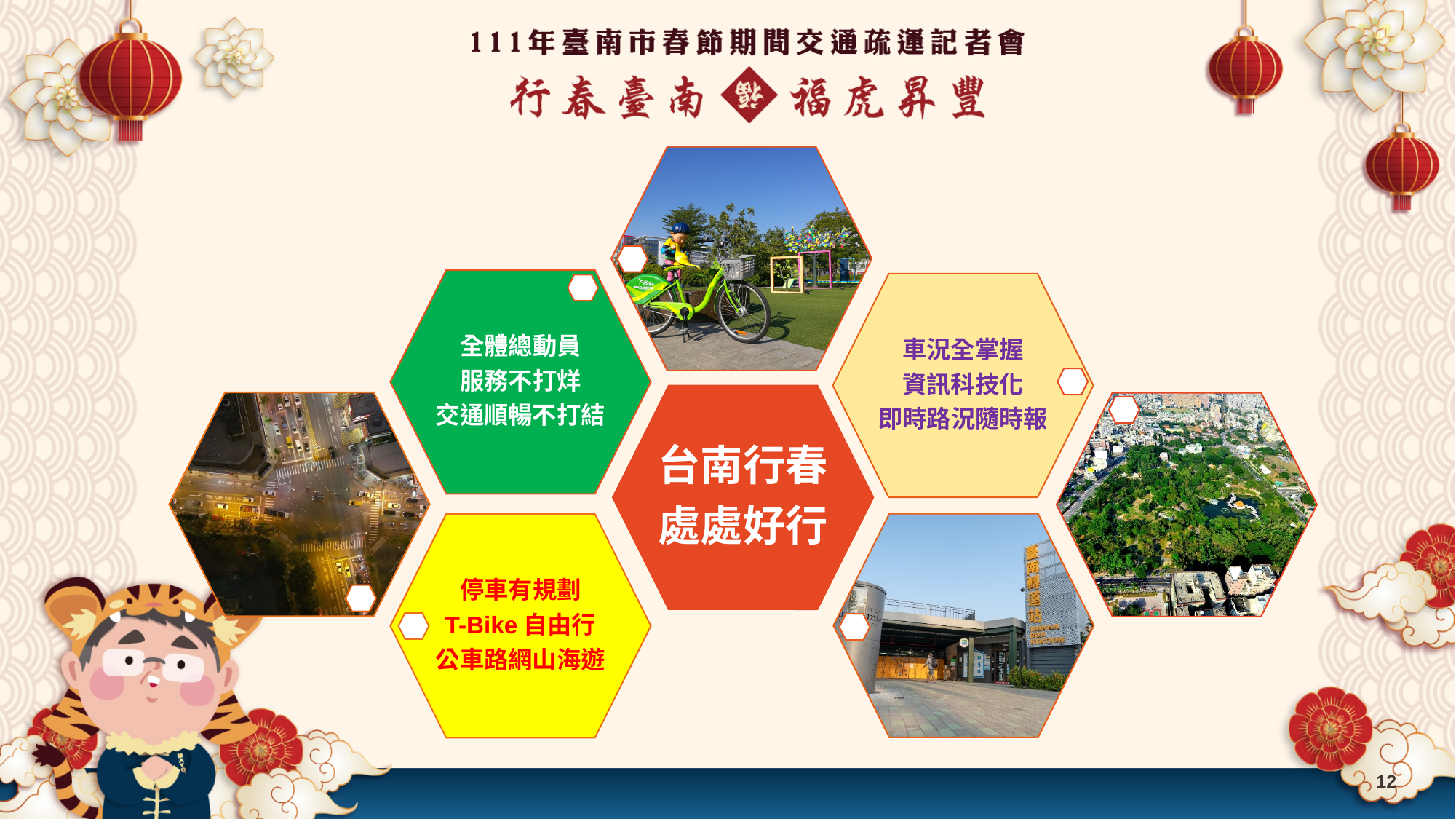

停車有規劃
T-Bike自由行
公車路網山海遊
車況全掌握
資訊科技化
即時路況隨時報
全體總動員
服務不打烊
交通順暢不打結
台南行春
處處好行
12